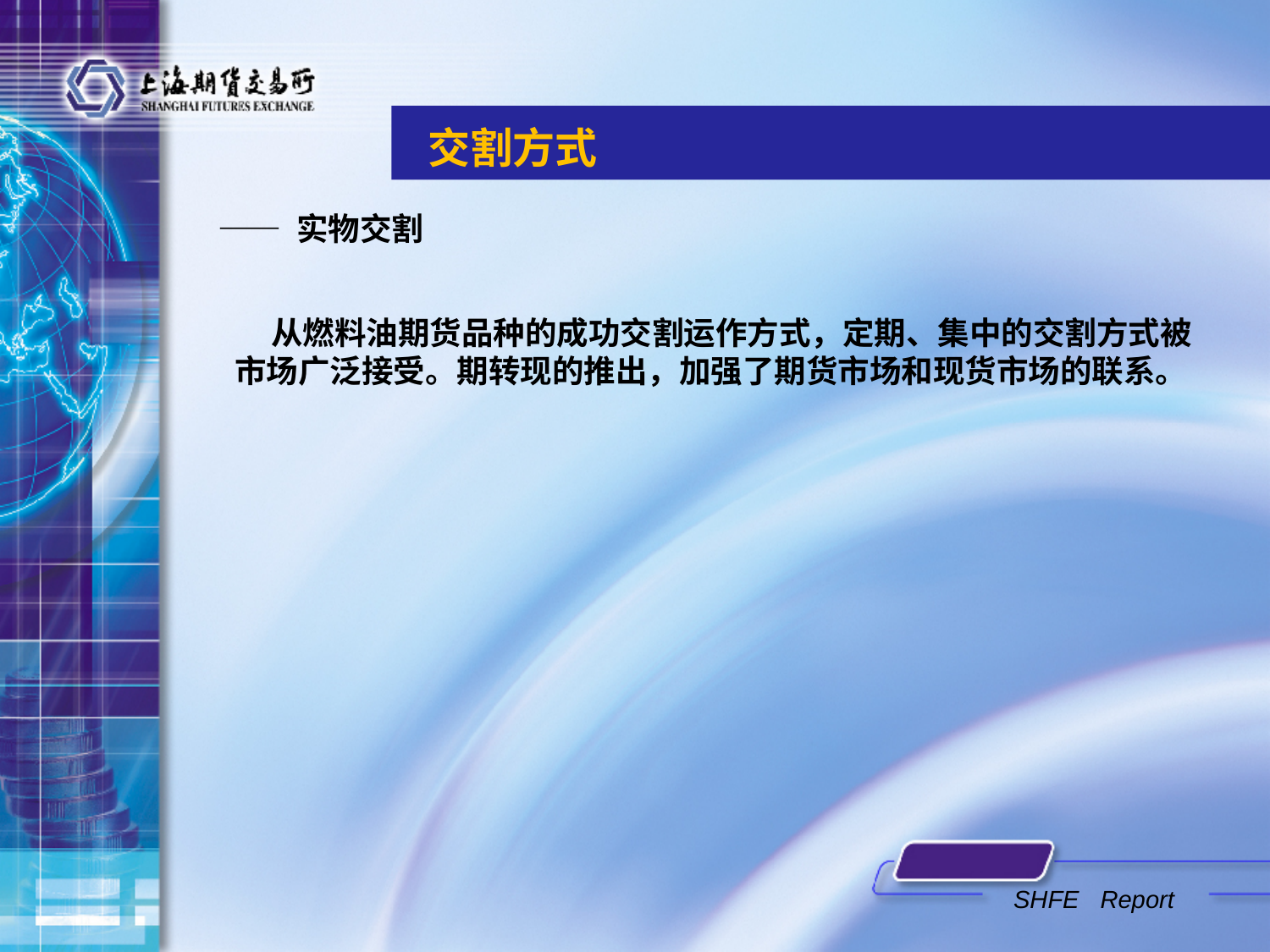

交割方式
—— 实物交割
    从燃料油期货品种的成功交割运作方式，定期、集中的交割方式被市场广泛接受。期转现的推出，加强了期货市场和现货市场的联系。